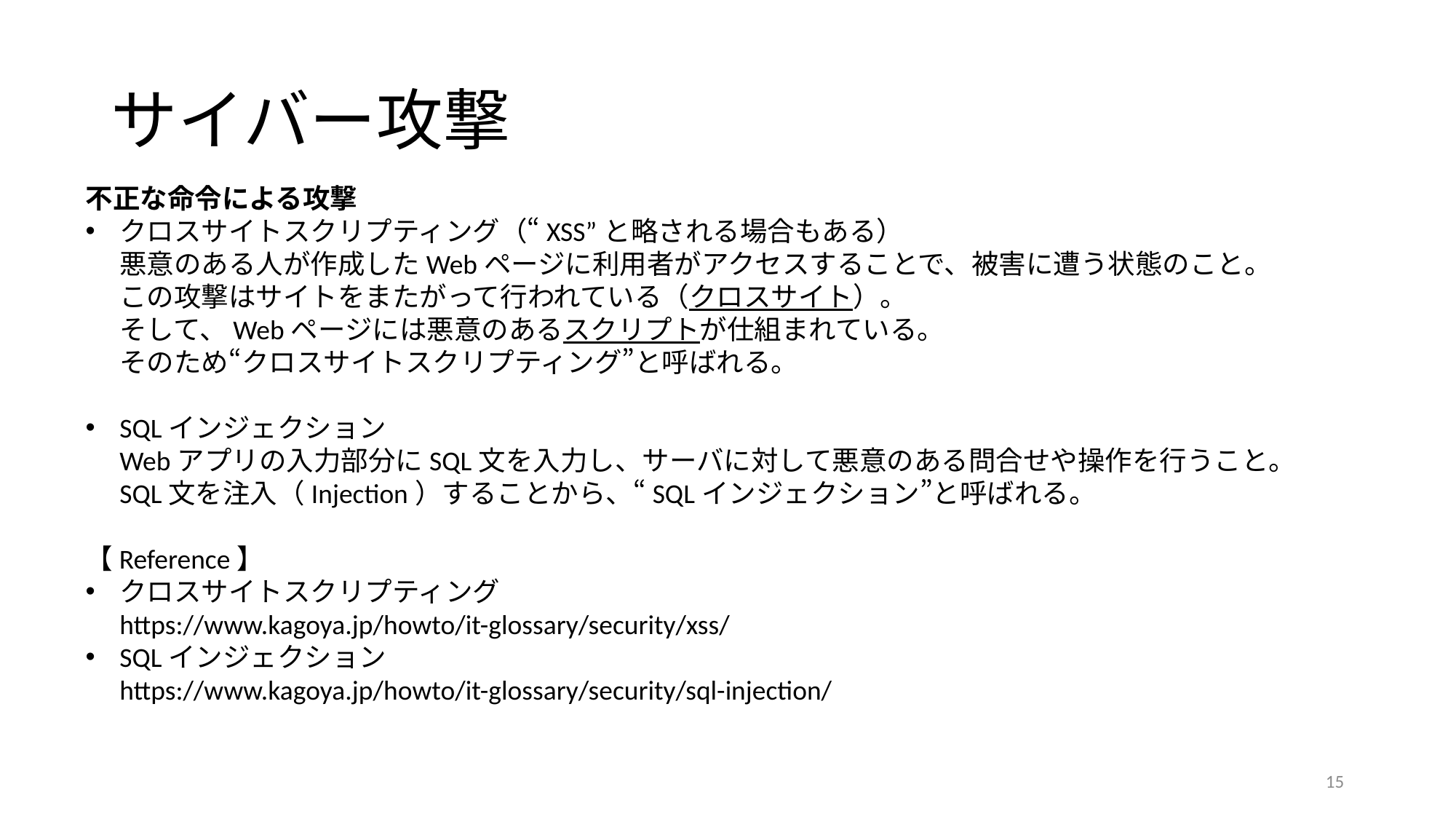

# サイバー攻撃
不正な命令による攻撃
クロスサイトスクリプティング（“XSS”と略される場合もある）
悪意のある人が作成したWebページに利用者がアクセスすることで、被害に遭う状態のこと。
この攻撃はサイトをまたがって行われている（クロスサイト）。
そして、Webページには悪意のあるスクリプトが仕組まれている。
そのため“クロスサイトスクリプティング”と呼ばれる。

SQLインジェクション
Webアプリの入力部分にSQL文を入力し、サーバに対して悪意のある問合せや操作を行うこと。
SQL文を注入（Injection）することから、“SQLインジェクション”と呼ばれる。

【Reference】
クロスサイトスクリプティング
https://www.kagoya.jp/howto/it-glossary/security/xss/
SQLインジェクション
https://www.kagoya.jp/howto/it-glossary/security/sql-injection/

15